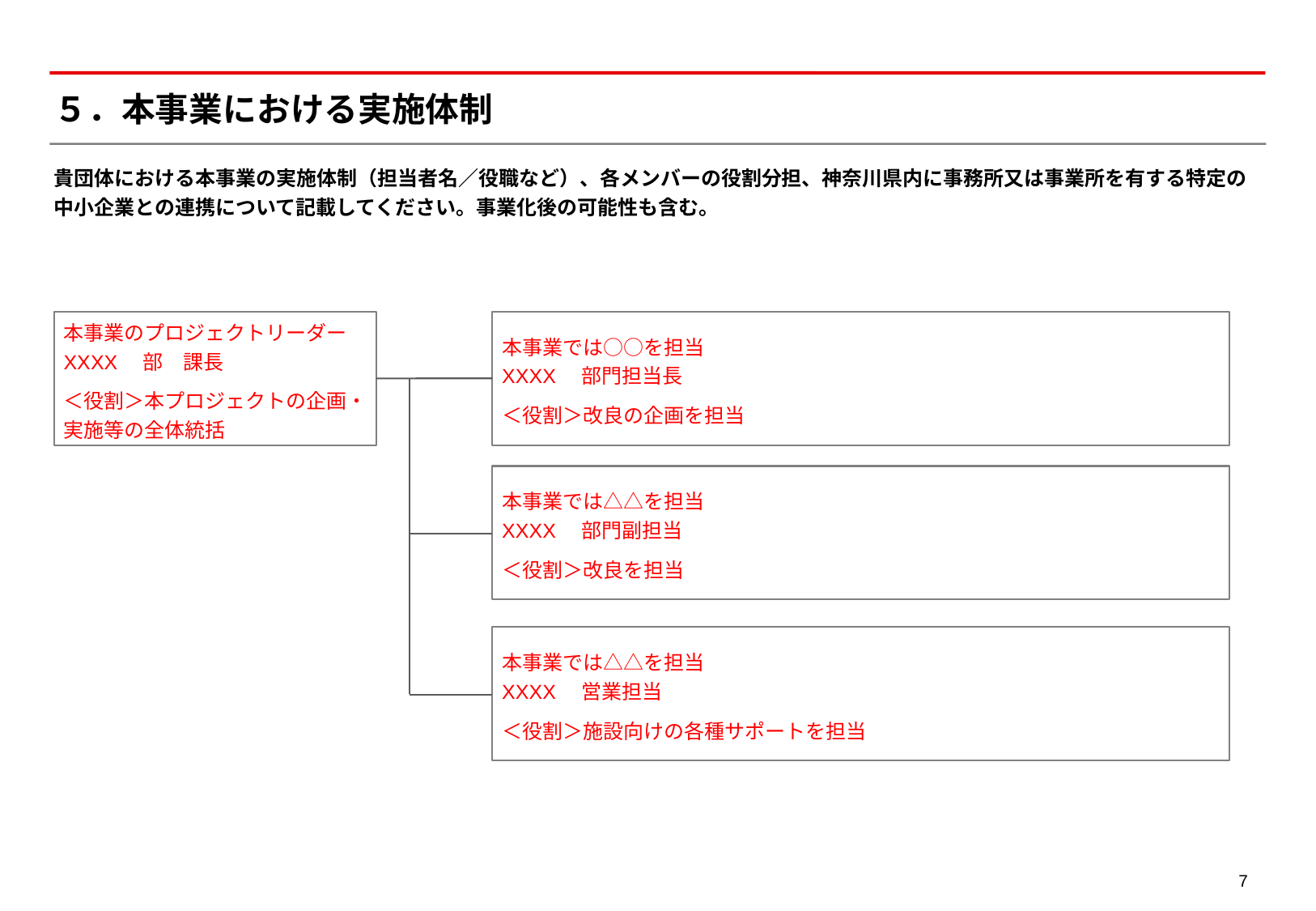

# ５．本事業における実施体制
貴団体における本事業の実施体制（担当者名／役職など）、各メンバーの役割分担、神奈川県内に事務所又は事業所を有する特定の中小企業との連携について記載してください。事業化後の可能性も含む。
本事業では○○を担当
XXXX　部門担当長
＜役割＞改良の企画を担当
本事業のプロジェクトリーダー
XXXX　部　課長
＜役割＞本プロジェクトの企画・
実施等の全体統括
本事業では△△を担当
XXXX　部門副担当
＜役割＞改良を担当
本事業では△△を担当
XXXX　営業担当
＜役割＞施設向けの各種サポートを担当